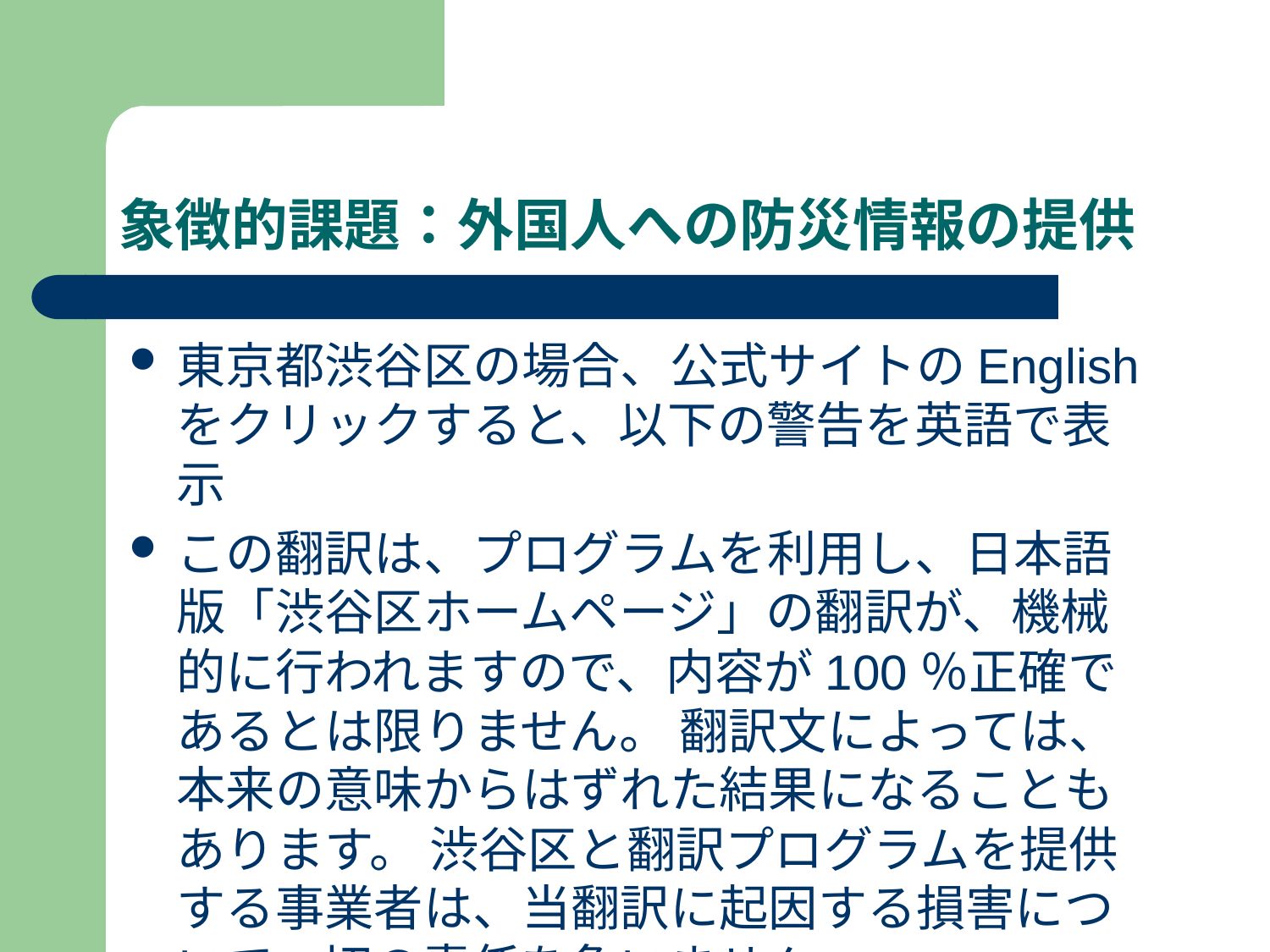

# 象徴的課題：外国人への防災情報の提供
東京都渋谷区の場合、公式サイトのEnglishをクリックすると、以下の警告を英語で表示
この翻訳は、プログラムを利用し、日本語版「渋谷区ホームページ」の翻訳が、機械的に行われますので、内容が100％正確であるとは限りません。 翻訳文によっては、本来の意味からはずれた結果になることもあります。 渋谷区と翻訳プログラムを提供する事業者は、当翻訳に起因する損害について一切の責任を負いません